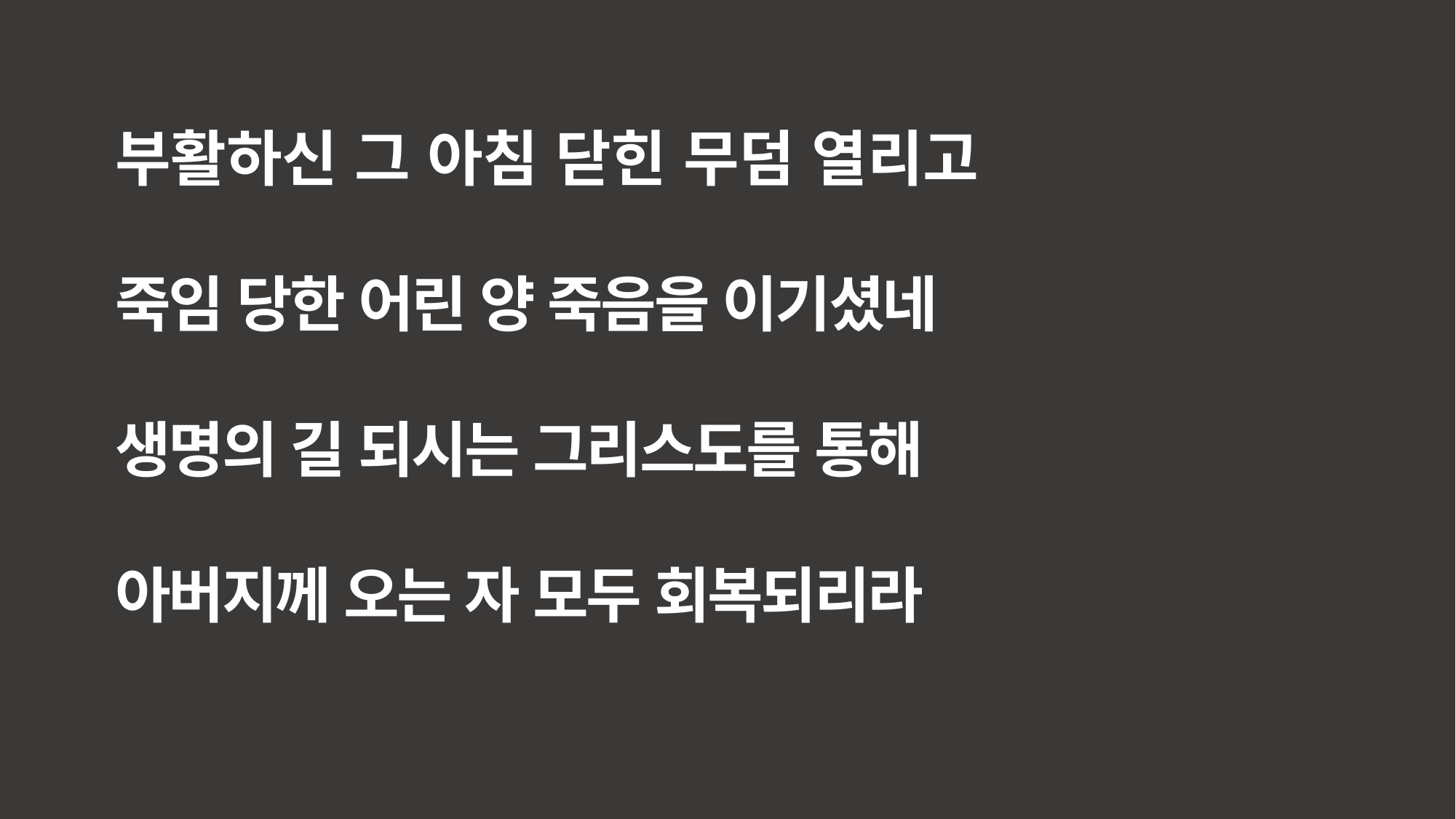

부활하신 그 아침 닫힌 무덤 열리고
죽임 당한 어린 양 죽음을 이기셨네
생명의 길 되시는 그리스도를 통해
아버지께 오는 자 모두 회복되리라